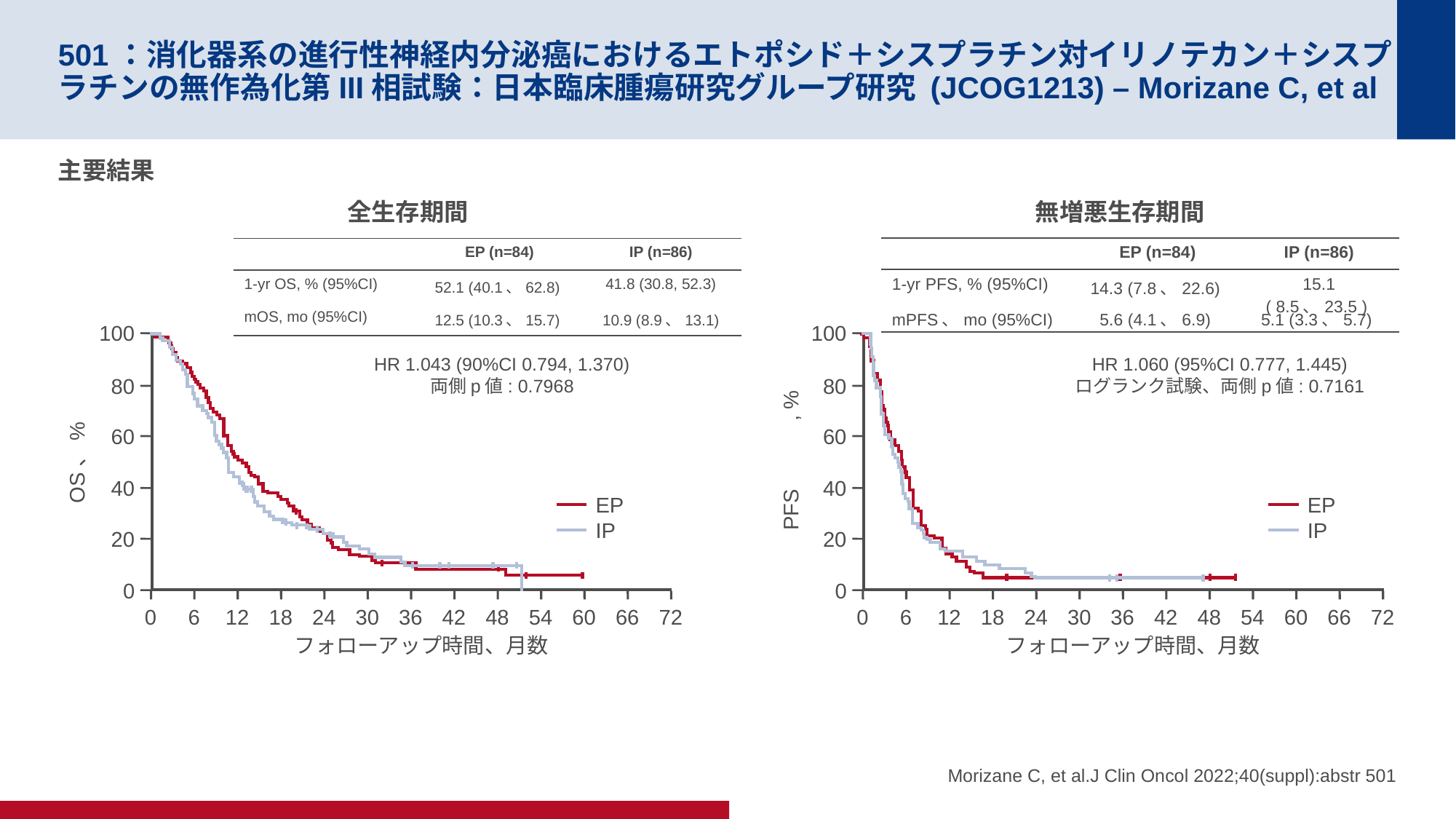

# 501：消化器系の進行性神経内分泌癌におけるエトポシド＋シスプラチン対イリノテカン＋シスプラチンの無作為化第III相試験：日本臨床腫瘍研究グループ研究 (JCOG1213) – Morizane C, et al
主要結果
全生存期間
100

80

60

OS、%
40

20

0

HR 1.043 (90%CI 0.794, 1.370)
両側p値: 0.7968
EP
IP

0
6
12
18
24
30
36
42
48
54
60
66
72
フォローアップ時間、月数
無増悪生存期間
|  | EP (n=84) | IP (n=86) |
| --- | --- | --- |
| 1-yr PFS, % (95%CI) | 14.3 (7.8、22.6) | 15.1 ( 8.5、23.5 ) |
| mPFS、mo (95%CI) | 5.6 (4.1、6.9) | 5.1 (3.3、5.7) |
|  | EP (n=84) | IP (n=86) |
| --- | --- | --- |
| 1-yr OS, % (95%CI) | 52.1 (40.1、62.8) | 41.8 (30.8, 52.3) |
| mOS, mo (95%CI) | 12.5 (10.3、15.7) | 10.9 (8.9、13.1) |
100

80

60

PFS	, %
40

20

0

HR 1.060 (95%CI 0.777, 1.445)
ログランク試験、両側p値: 0.7161
EP
IP

0
6
12
18
24
30
36
42
48
54
60
66
72
フォローアップ時間、月数
Morizane C, et al.J Clin Oncol 2022;40(suppl):abstr 501